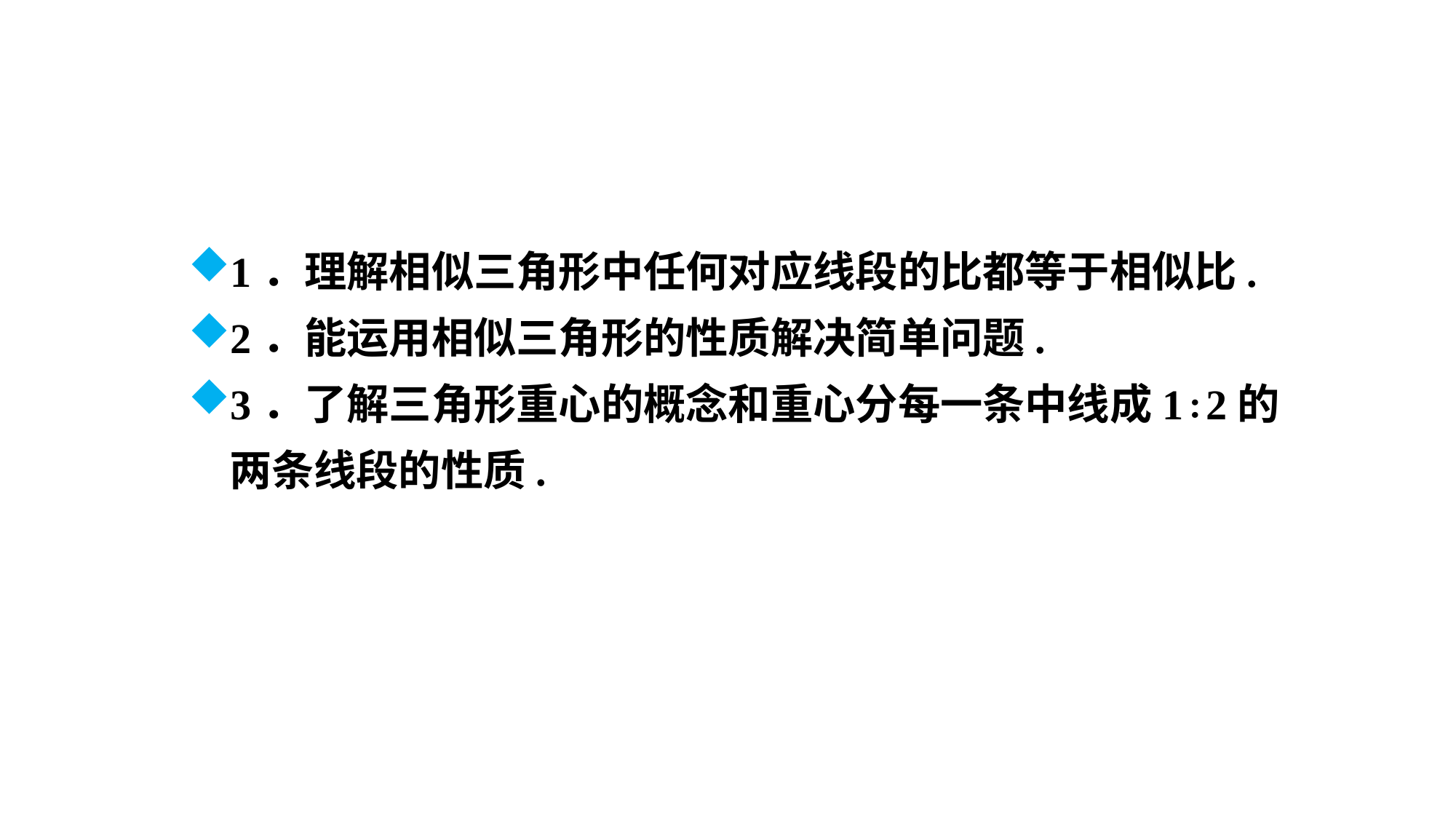

1．理解相似三角形中任何对应线段的比都等于相似比.
2．能运用相似三角形的性质解决简单问题.
3．了解三角形重心的概念和重心分每一条中线成1∶2的两条线段的性质.